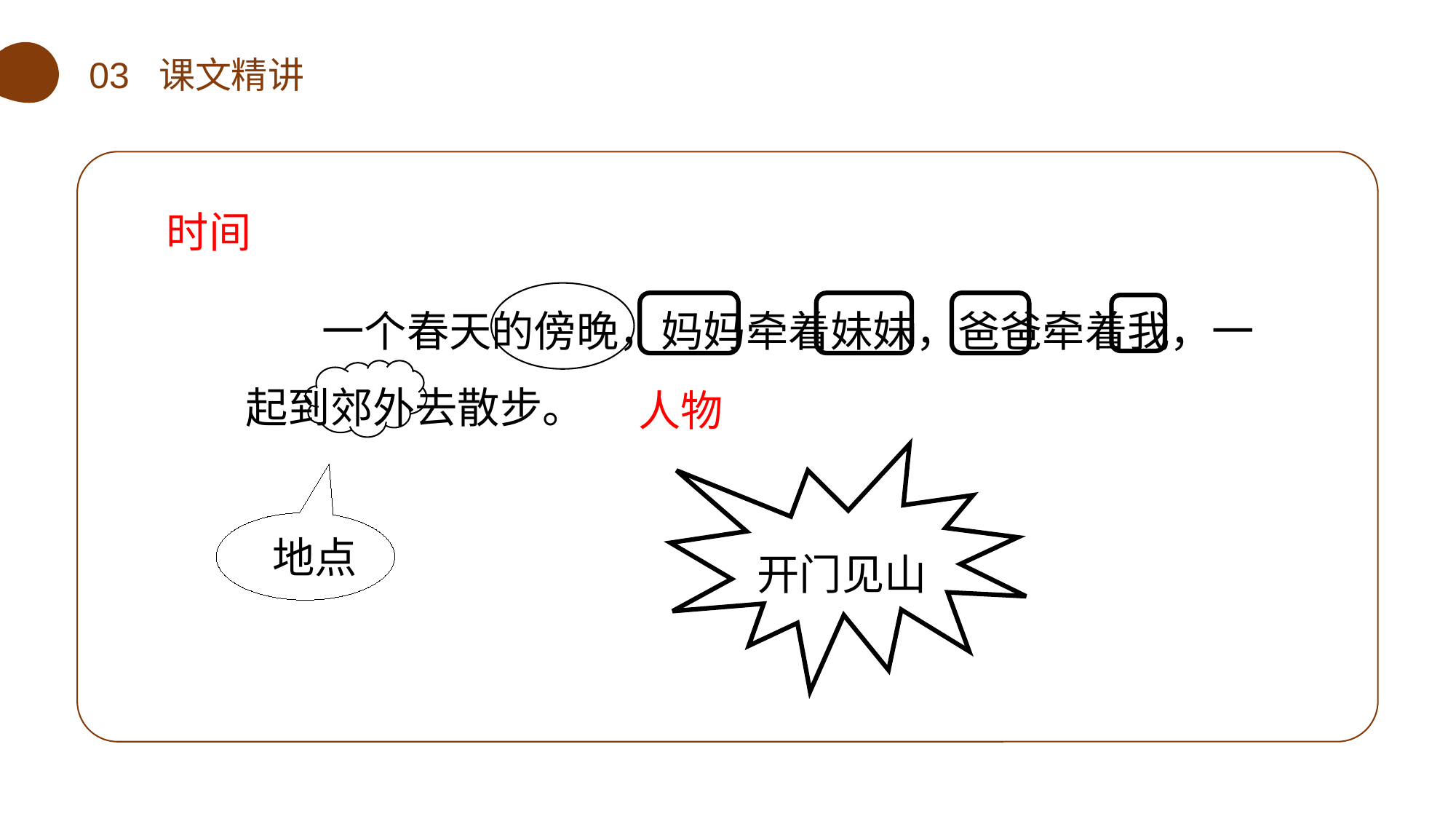

03  课文精讲
时间
       一个春天的傍晚，妈妈牵着妹妹，爸爸牵着我，一起到郊外去散步。

人物
开门见山
 地点